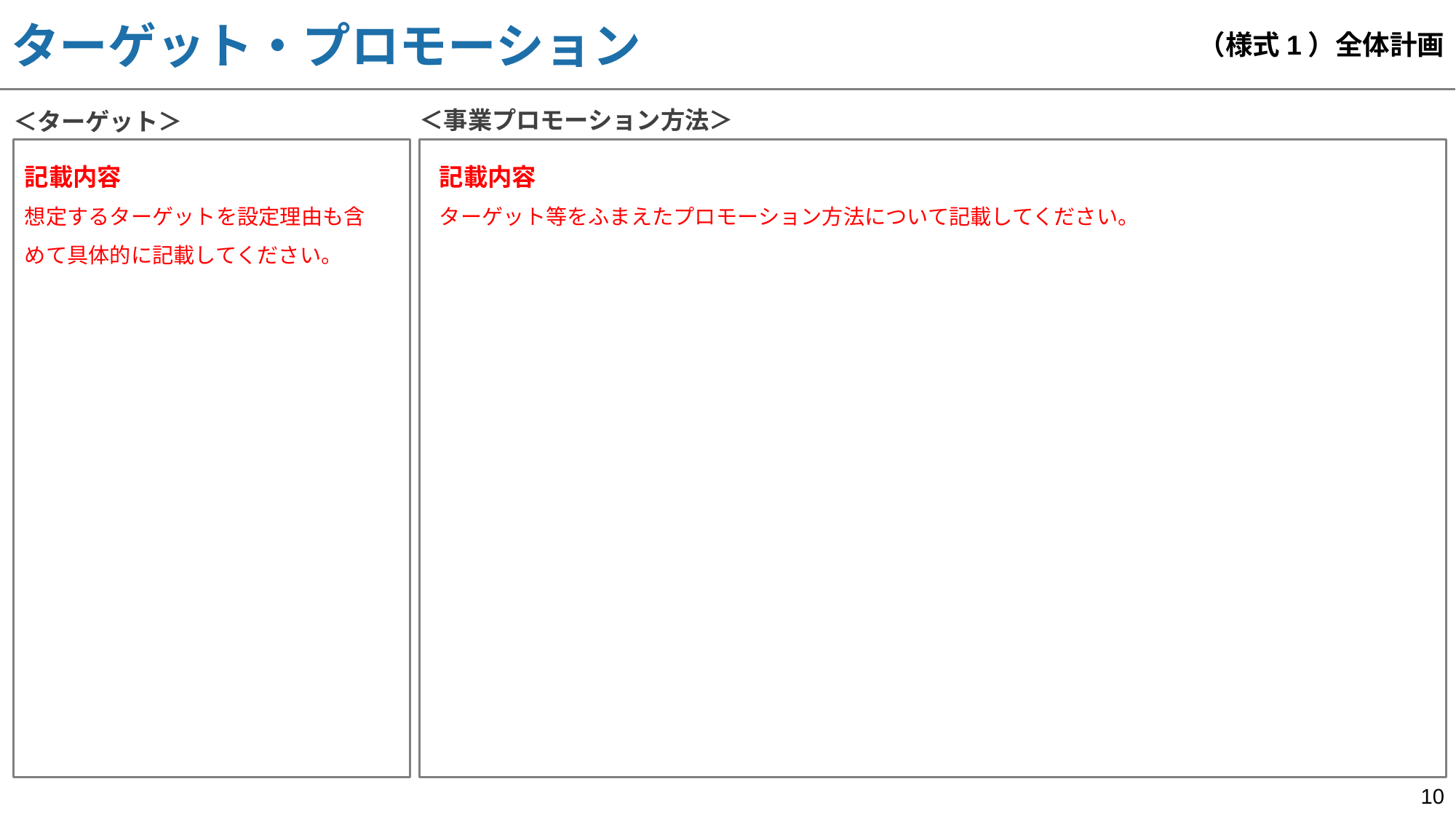

# ターゲット・プロモーション
（様式1）全体計画
＜事業プロモーション方法＞
＜ターゲット＞

記載内容
想定するターゲットを設定理由も含めて具体的に記載してください。
記載内容
ターゲット等をふまえたプロモーション方法について記載してください。
10